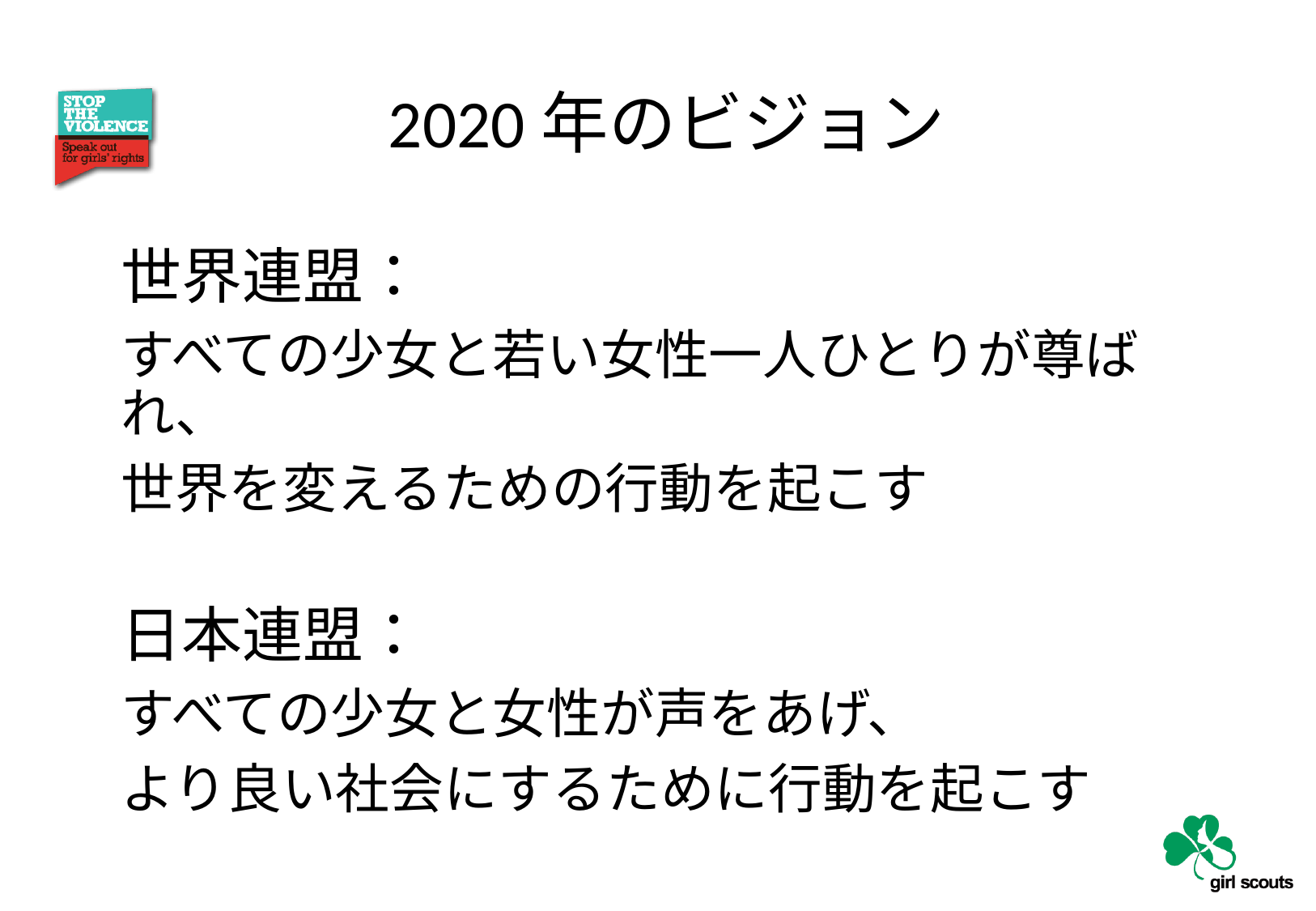

2020年のビジョン
世界連盟：
すべての少女と若い女性一人ひとりが尊ばれ、
世界を変えるための行動を起こす

日本連盟：
すべての少女と女性が声をあげ、
より良い社会にするために行動を起こす